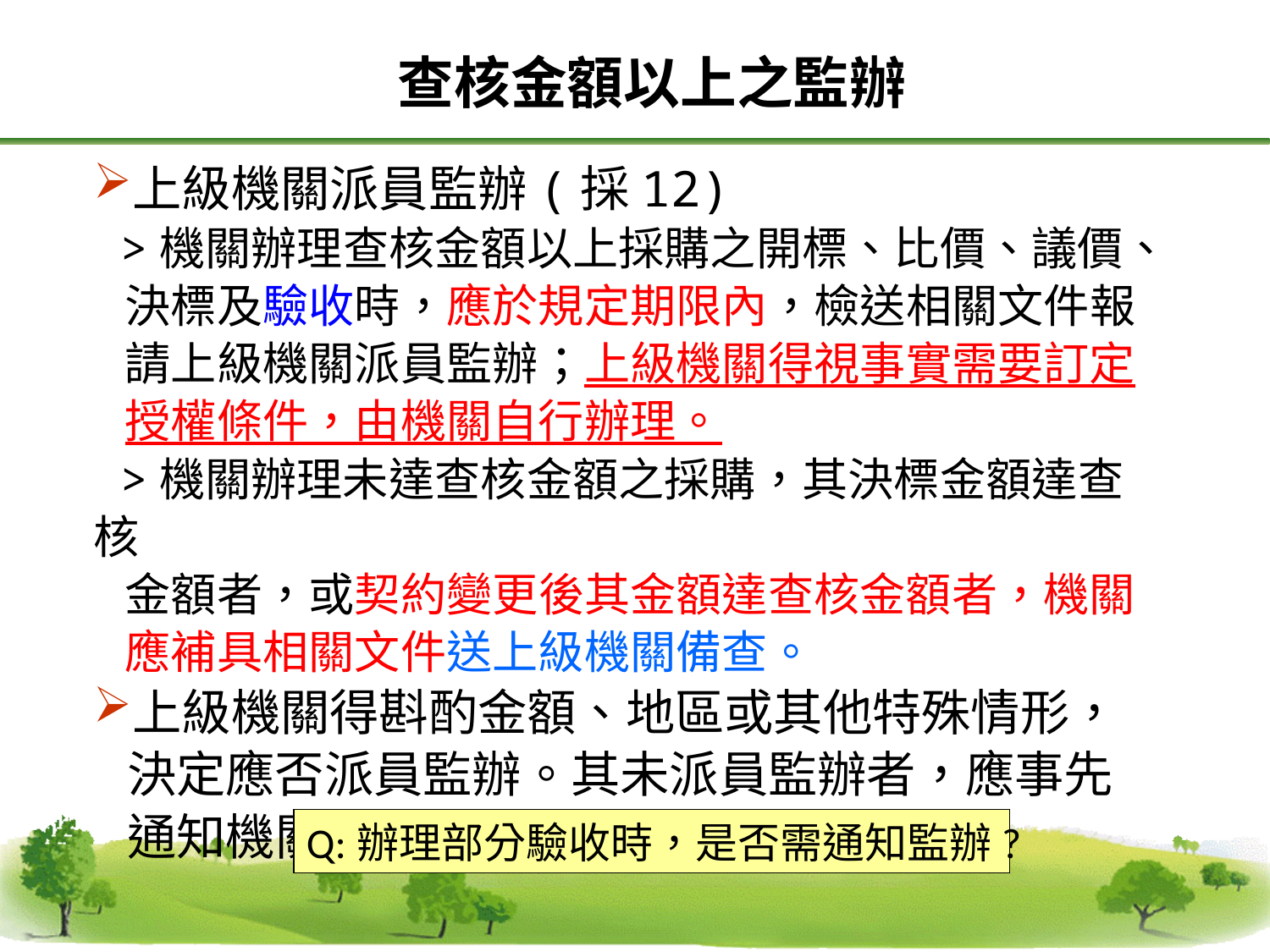

查核金額以上之監辦
上級機關派員監辦(採12)
 >機關辦理查核金額以上採購之開標、比價、議價、
  決標及驗收時，應於規定期限內，檢送相關文件報
  請上級機關派員監辦；上級機關得視事實需要訂定
  授權條件，由機關自行辦理。
 >機關辦理未達查核金額之採購，其決標金額達查核
  金額者，或契約變更後其金額達查核金額者，機關
  應補具相關文件送上級機關備查。
上級機關得斟酌金額、地區或其他特殊情形，
  決定應否派員監辦。其未派員監辦者，應事先
  通知機關自行依法辦理。(細10)

Q:辦理部分驗收時，是否需通知監辦?